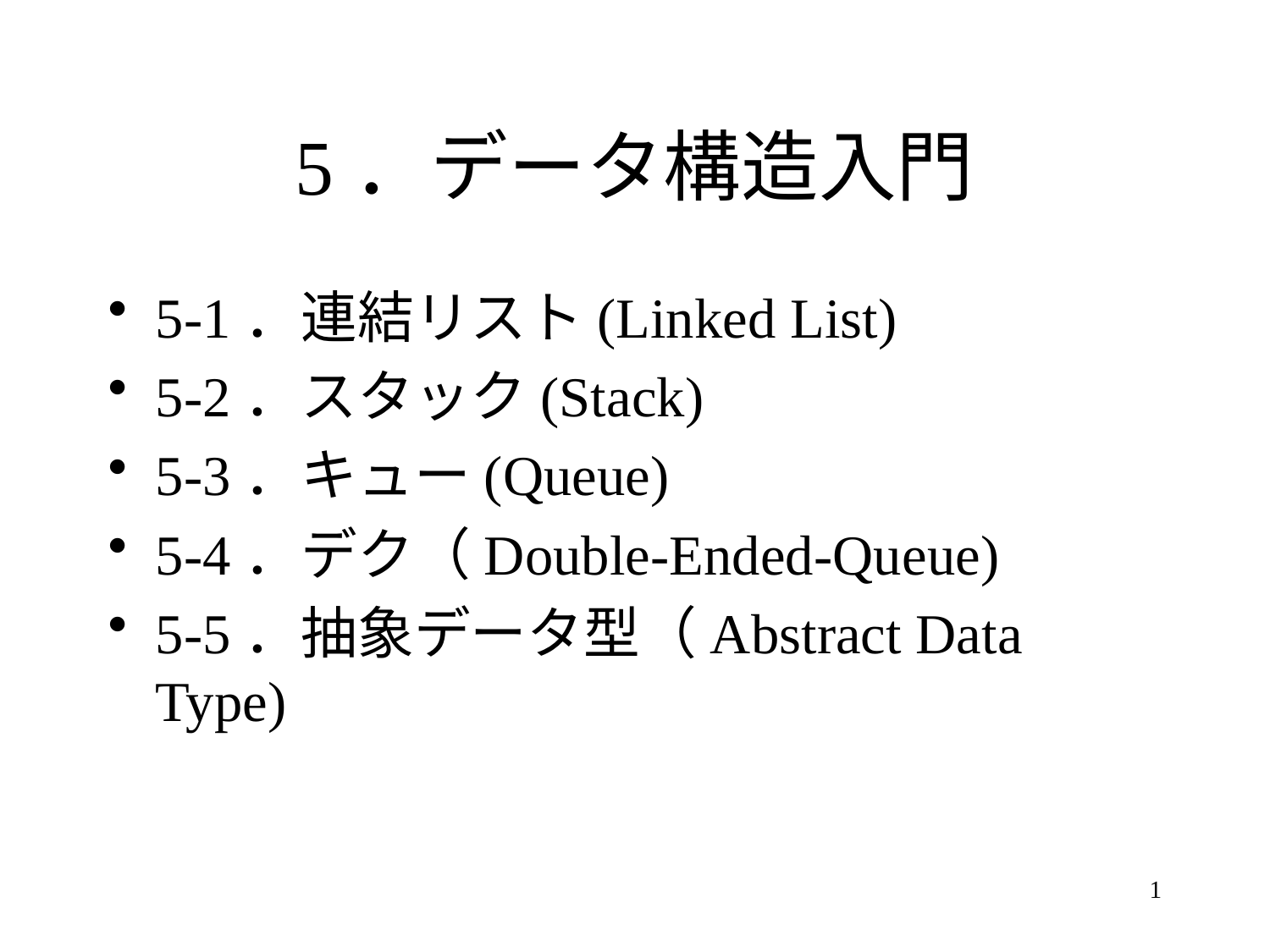

# 5．データ構造入門
5-1．連結リスト(Linked List)
5-2．スタック(Stack)
5-3．キュー(Queue)
5-4．デク（Double-Ended-Queue)
5-5．抽象データ型（Abstract Data Type)
1